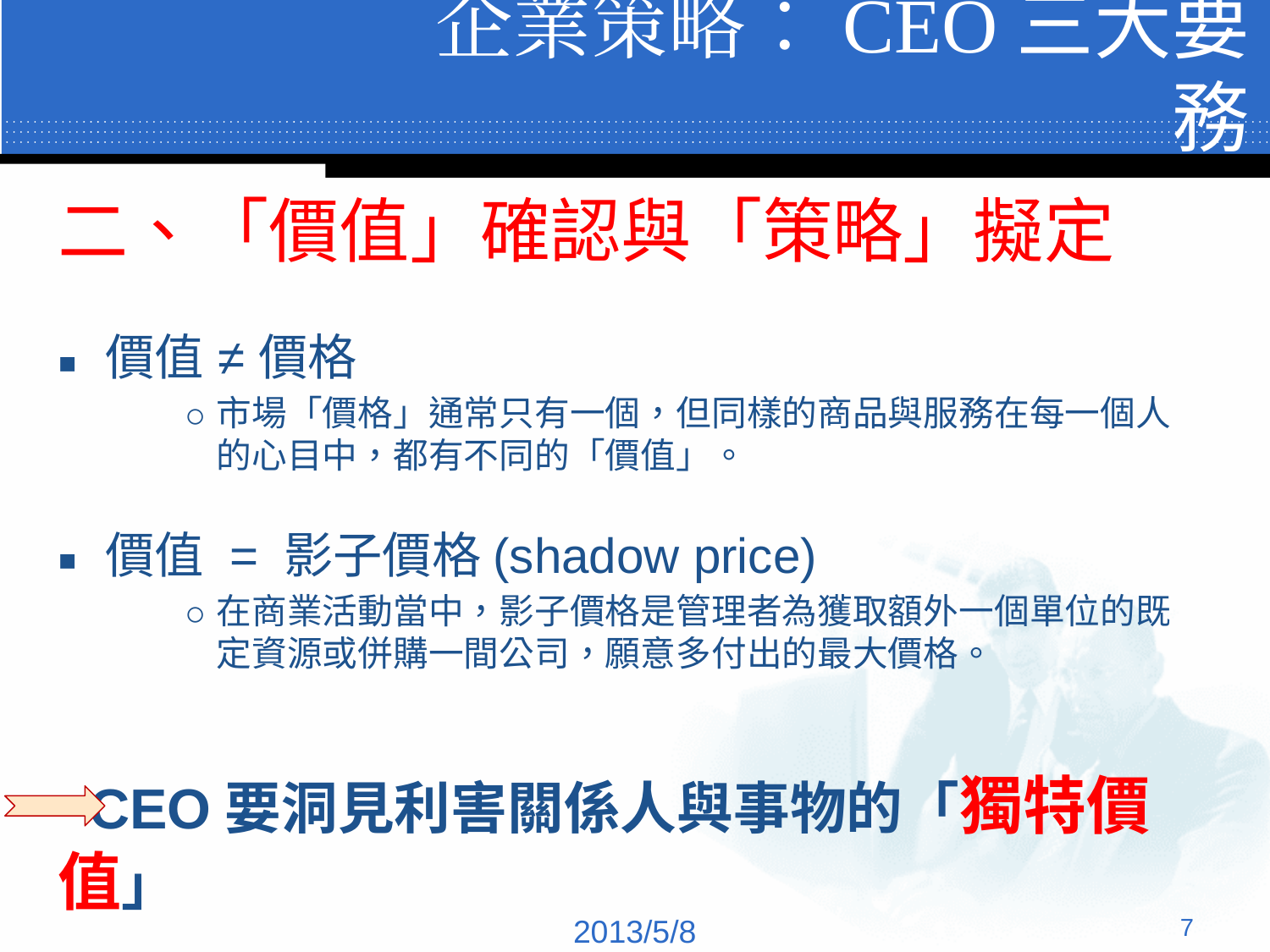

# 企業策略：CEO三大要務
二、「價值」確認與「策略」擬定

價值 ≠ 價格
市場「價格」通常只有一個，但同樣的商品與服務在每一個人的心目中，都有不同的「價值」。

價值 = 影子價格(shadow price)
在商業活動當中，影子價格是管理者為獲取額外一個單位的既定資源或併購一間公司，願意多付出的最大價格。

  CEO要洞見利害關係人與事物的「獨特價值」

2013/5/8
7